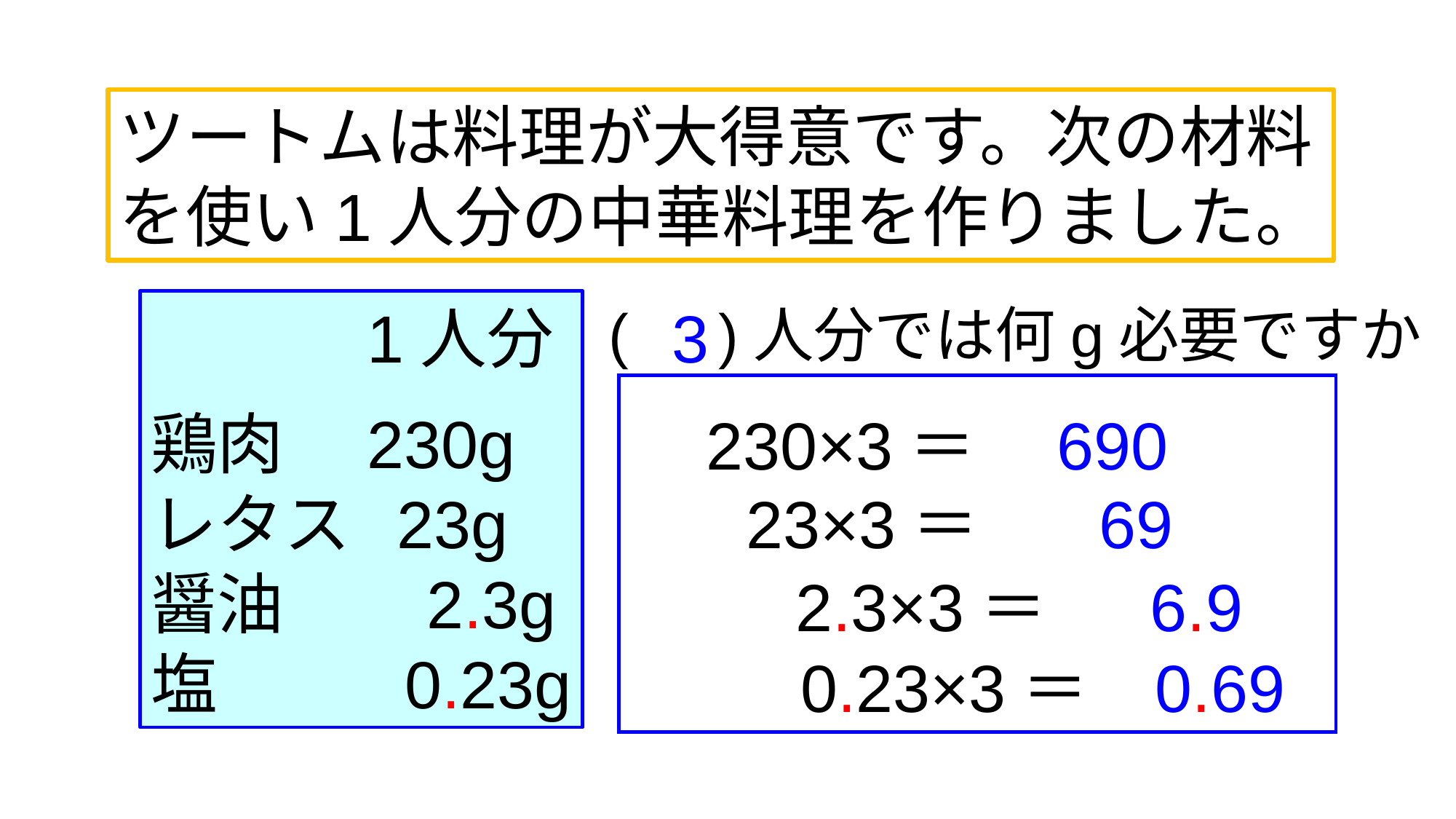

ツートムは料理が大得意です。次の材料
を使い1人分の中華料理を作りました。
　　　1人分

鶏肉　230g
レタス  23g
醤油　    2.3g
塩　       0.23g
(　)人分では何g必要ですか
3

 230×3＝
690
   23×3＝
69
  2.3×3＝
6.9
0.23×3＝
0.69